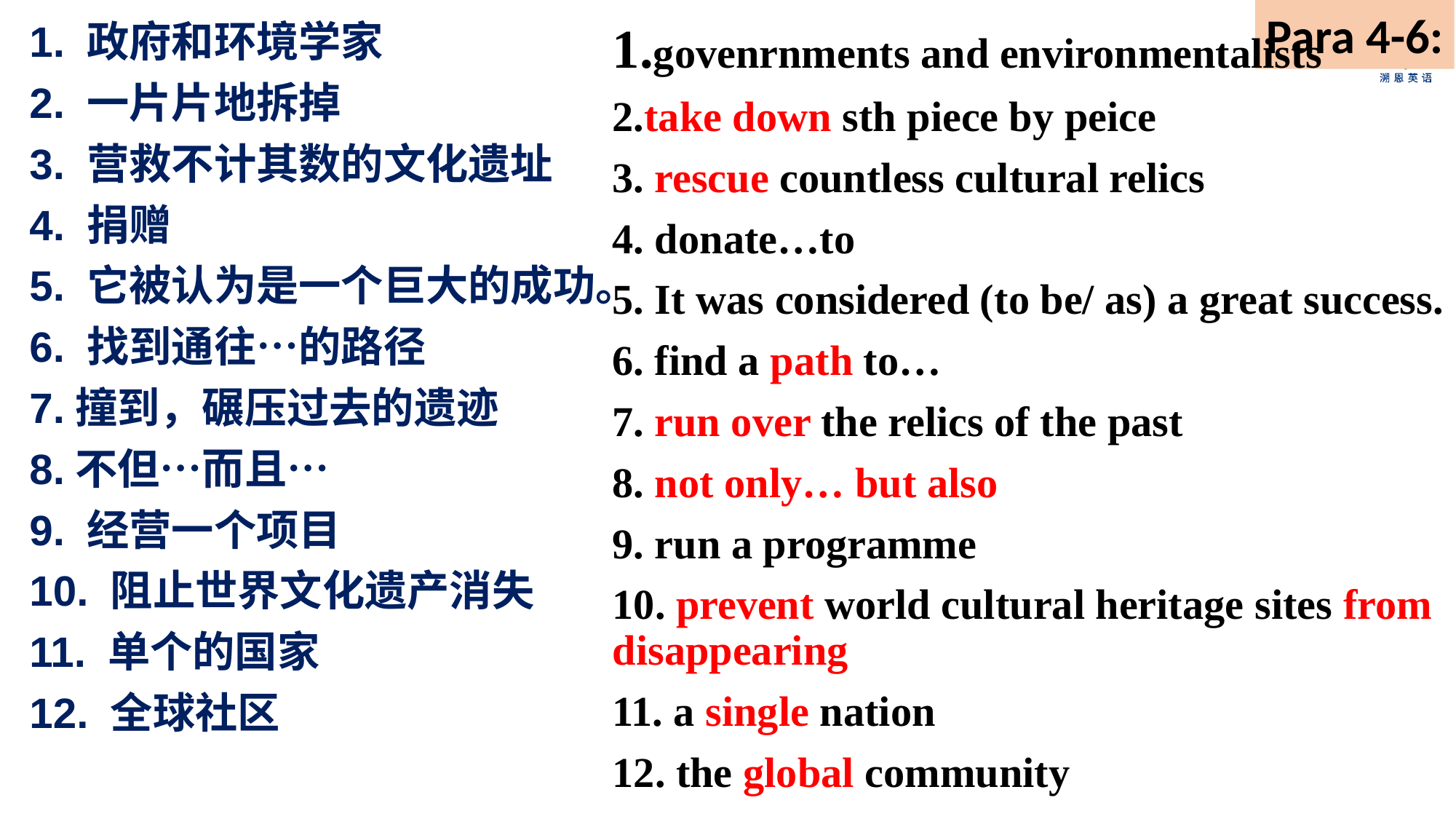

Para 4-6:
1. 政府和环境学家
2. 一片片地拆掉
3. 营救不计其数的文化遗址
4. 捐赠
5. 它被认为是一个巨大的成功。
6. 找到通往…的路径
7.撞到，碾压过去的遗迹
8.不但…而且…
9. 经营一个项目
10. 阻止世界文化遗产消失
11. 单个的国家
12. 全球社区

1.govenrnments and environmentalists
2.take down sth piece by peice
3. rescue countless cultural relics
4. donate…to
5. It was considered (to be/ as) a great success.
6. find a path to…
7. run over the relics of the past
8. not only… but also
9. run a programme
10. prevent world cultural heritage sites from disappearing
11. a single nation
12. the global community